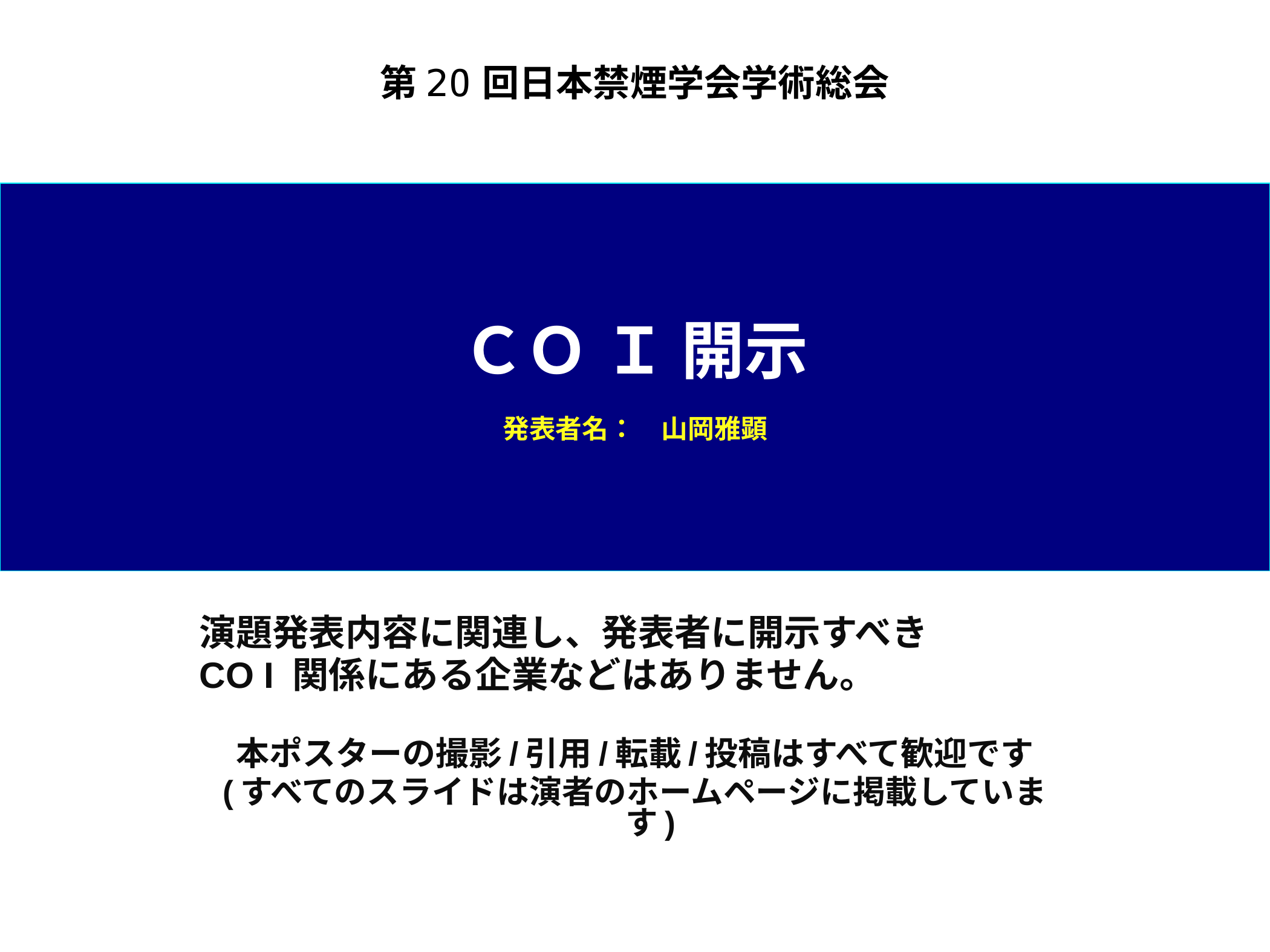

第20回日本禁煙学会学術総会
# ＣＯ Ｉ 開示 　 発表者名：　山岡雅顕
演題発表内容に関連し、発表者に開示すべき
CO I 関係にある企業などはありません。

本ポスターの撮影/引用/転載/投稿はすべて歓迎です
(すべてのスライドは演者のホームページに掲載しています)